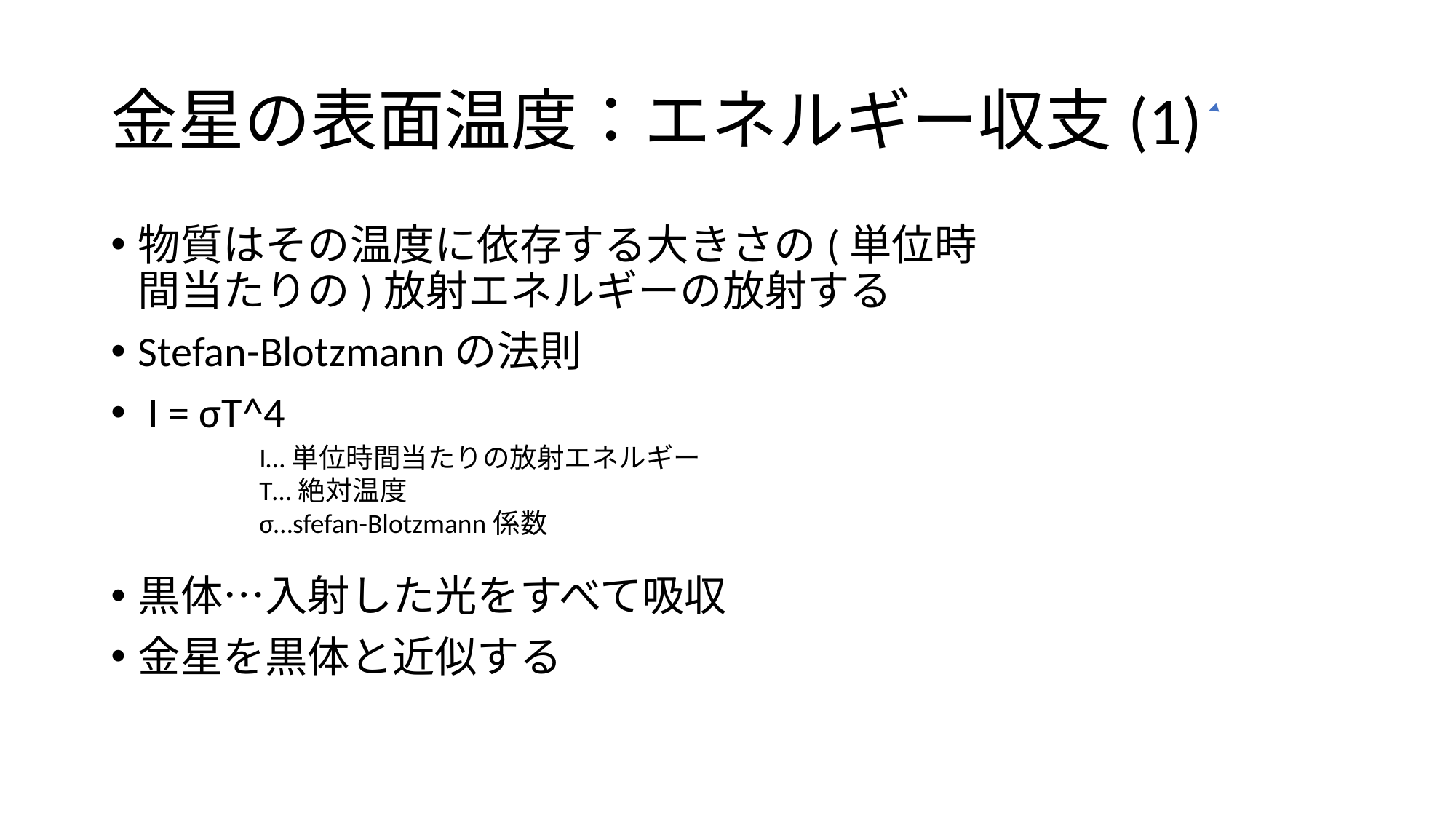

# 金星の表面温度：エネルギー収支(1)
物質はその温度に依存する大きさの(単位時間当たりの)放射エネルギーの放射する
Stefan-Blotzmannの法則
 I = σT^4

黒体…入射した光をすべて吸収
金星を黒体と近似する

I…単位時間当たりの放射エネルギー
T…絶対温度
σ…sfefan-Blotzmann係数